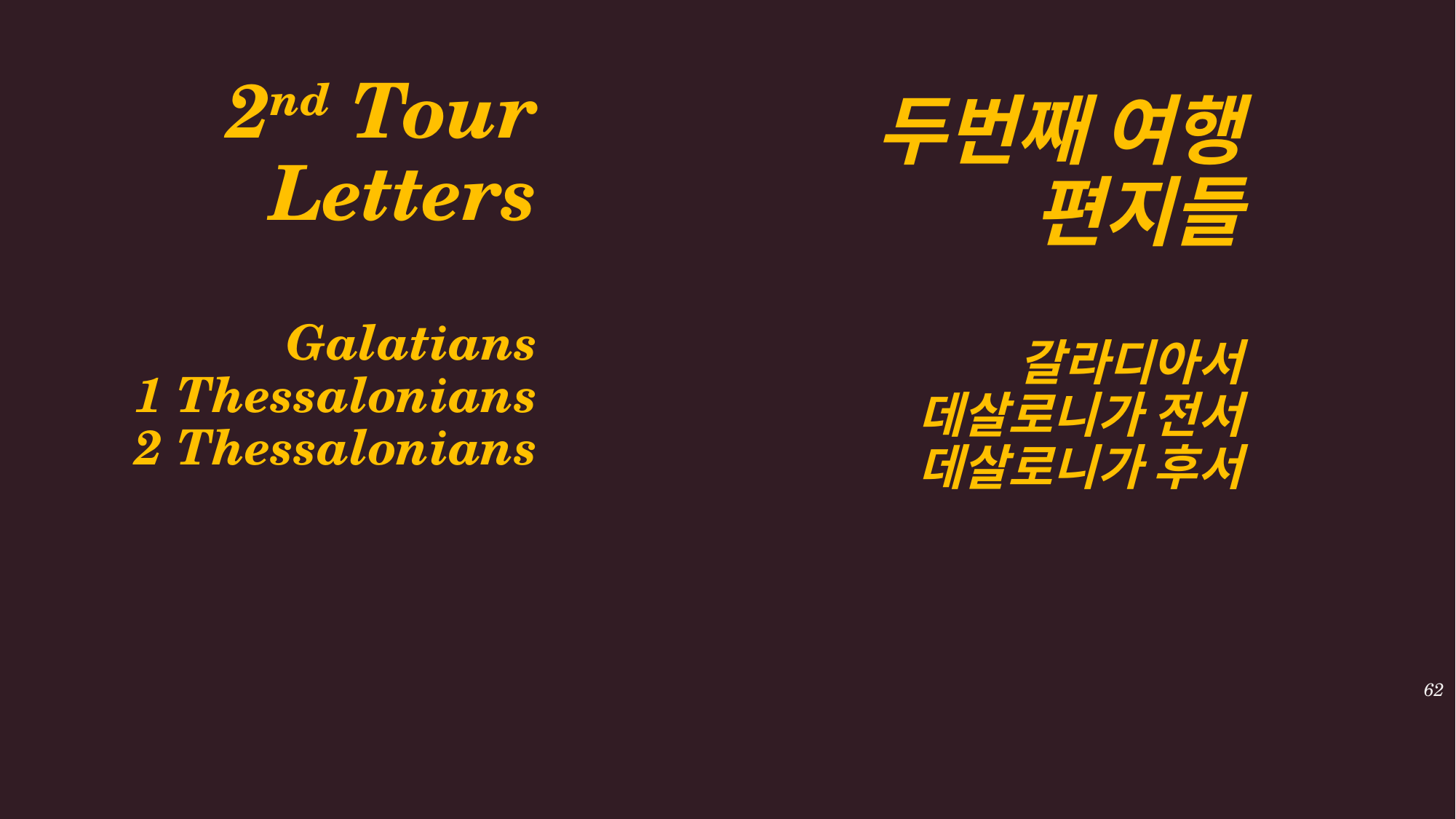

# 2nd Tour Letters Galatians 1 Thessalonians 2 Thessalonians
두번째 여행 편지들
갈라디아서
데살로니가 전서
데살로니가 후서

62